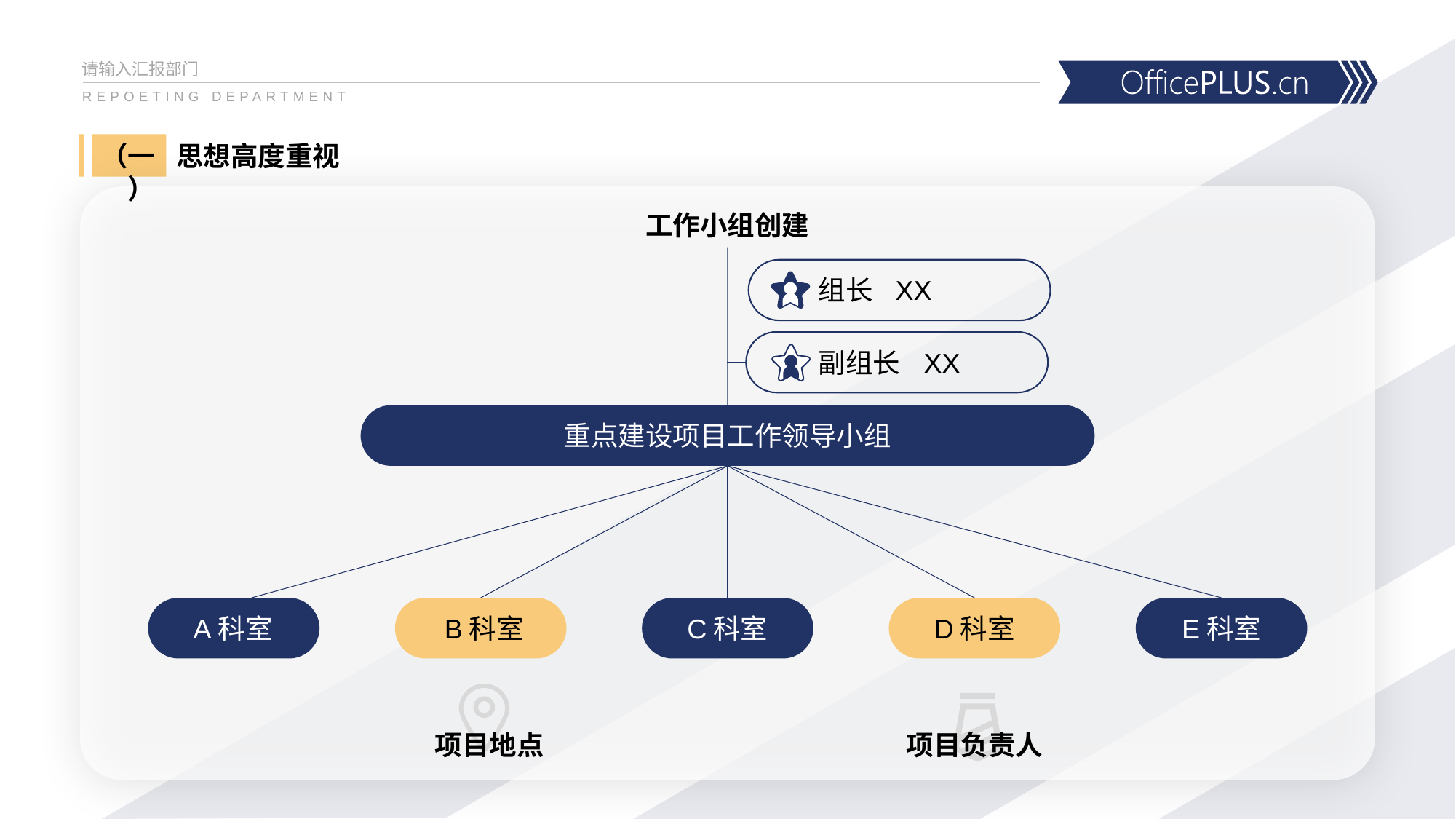

请输入汇报部门

REPOETING DEPARTMENT
（一）
思想高度重视

工作小组创建

组长
XX

副组长
XX

重点建设项目工作领导小组

A科室
B科室
C科室
D科室
E科室

项目地点
项目负责人